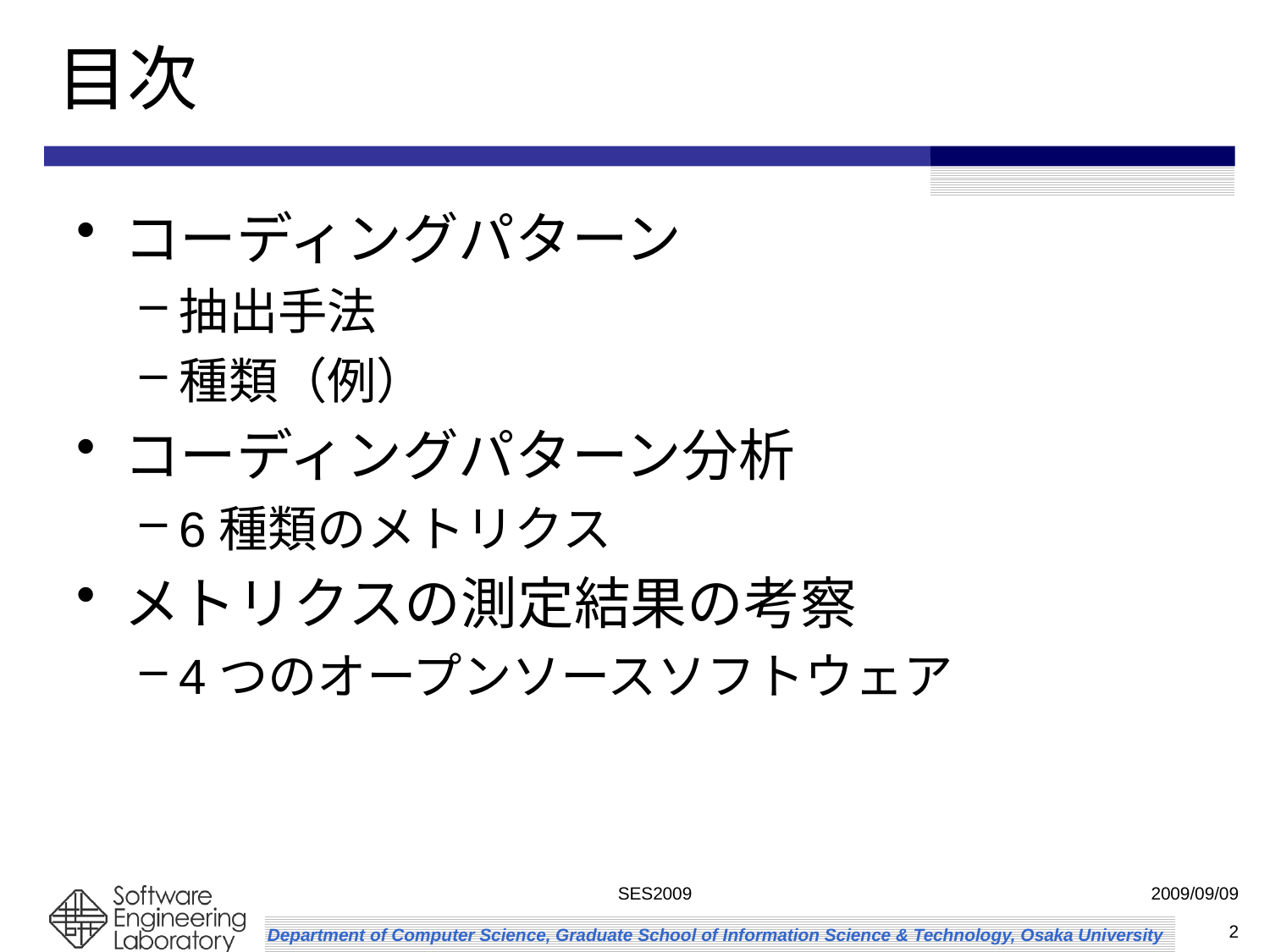

# 目次
コーディングパターン
抽出手法
種類（例）
コーディングパターン分析
6種類のメトリクス
メトリクスの測定結果の考察
4つのオープンソースソフトウェア

SES2009
2009/09/09
2